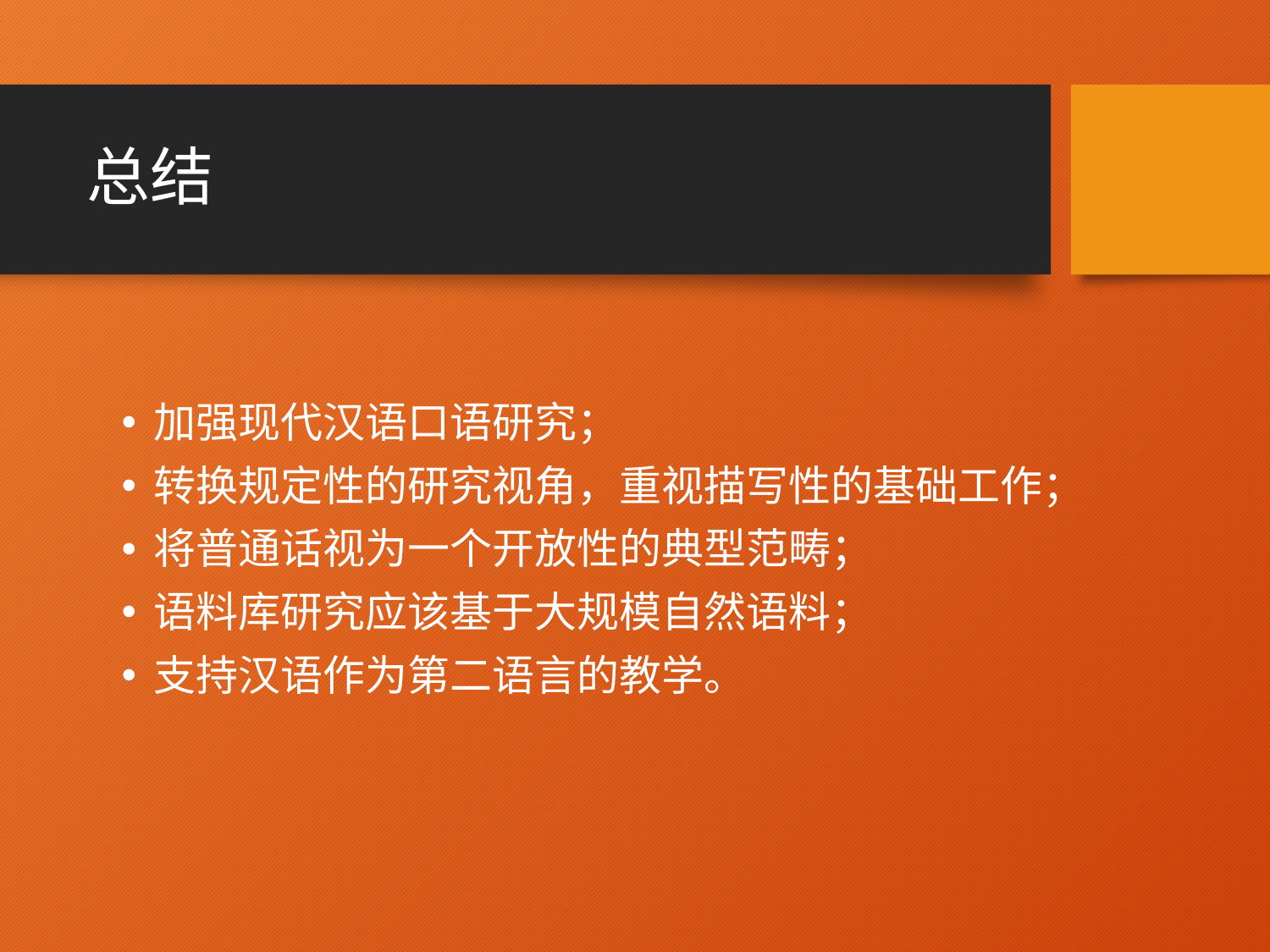

# 总结
加强现代汉语口语研究；
转换规定性的研究视角，重视描写性的基础工作；
将普通话视为一个开放性的典型范畴；
语料库研究应该基于大规模自然语料；
支持汉语作为第二语言的教学。